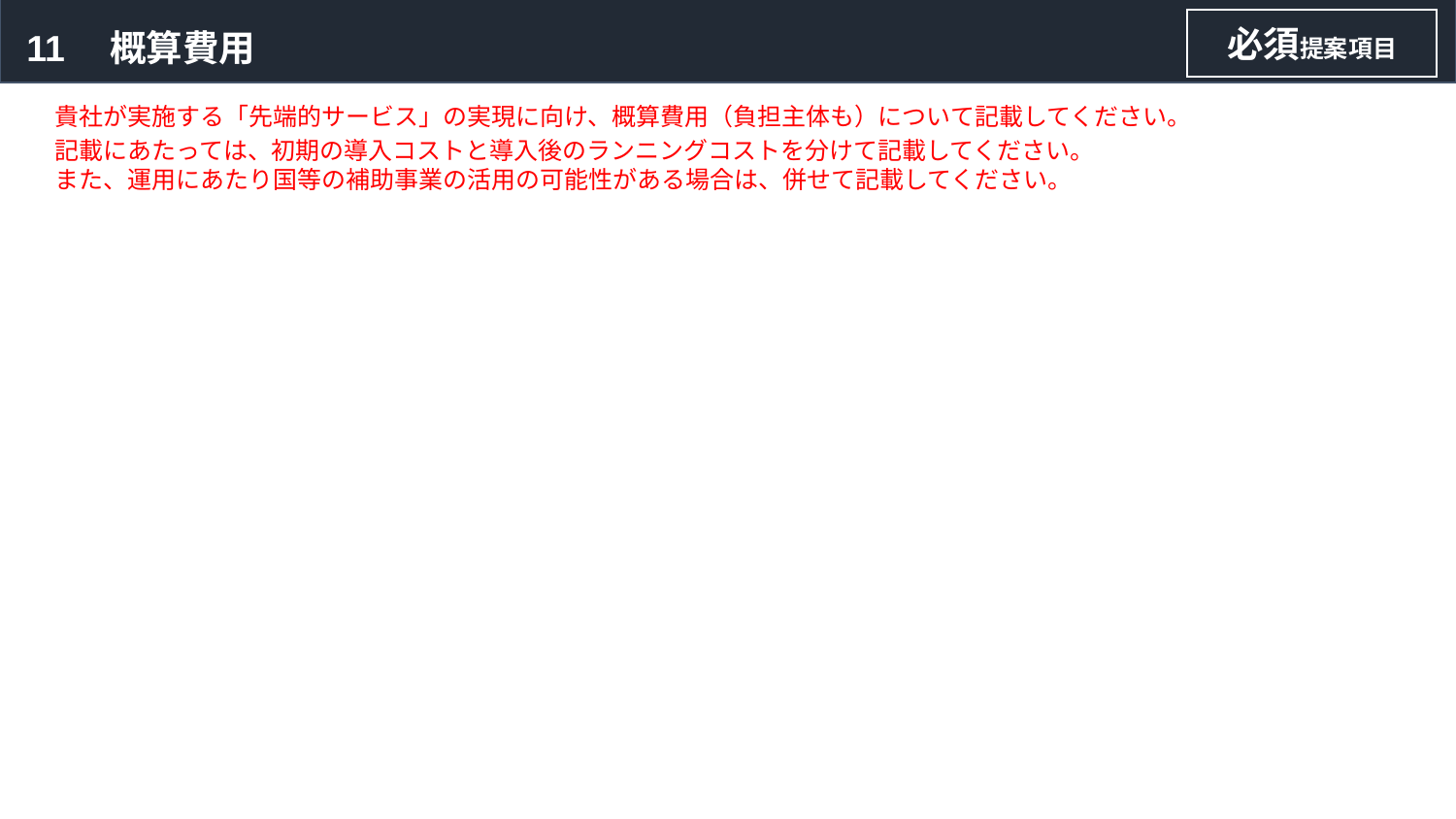

必須提案項目
11　概算費用
貴社が実施する「先端的サービス」の実現に向け、概算費用（負担主体も）について記載してください。
記載にあたっては、初期の導入コストと導入後のランニングコストを分けて記載してください。
また、運用にあたり国等の補助事業の活用の可能性がある場合は、併せて記載してください。